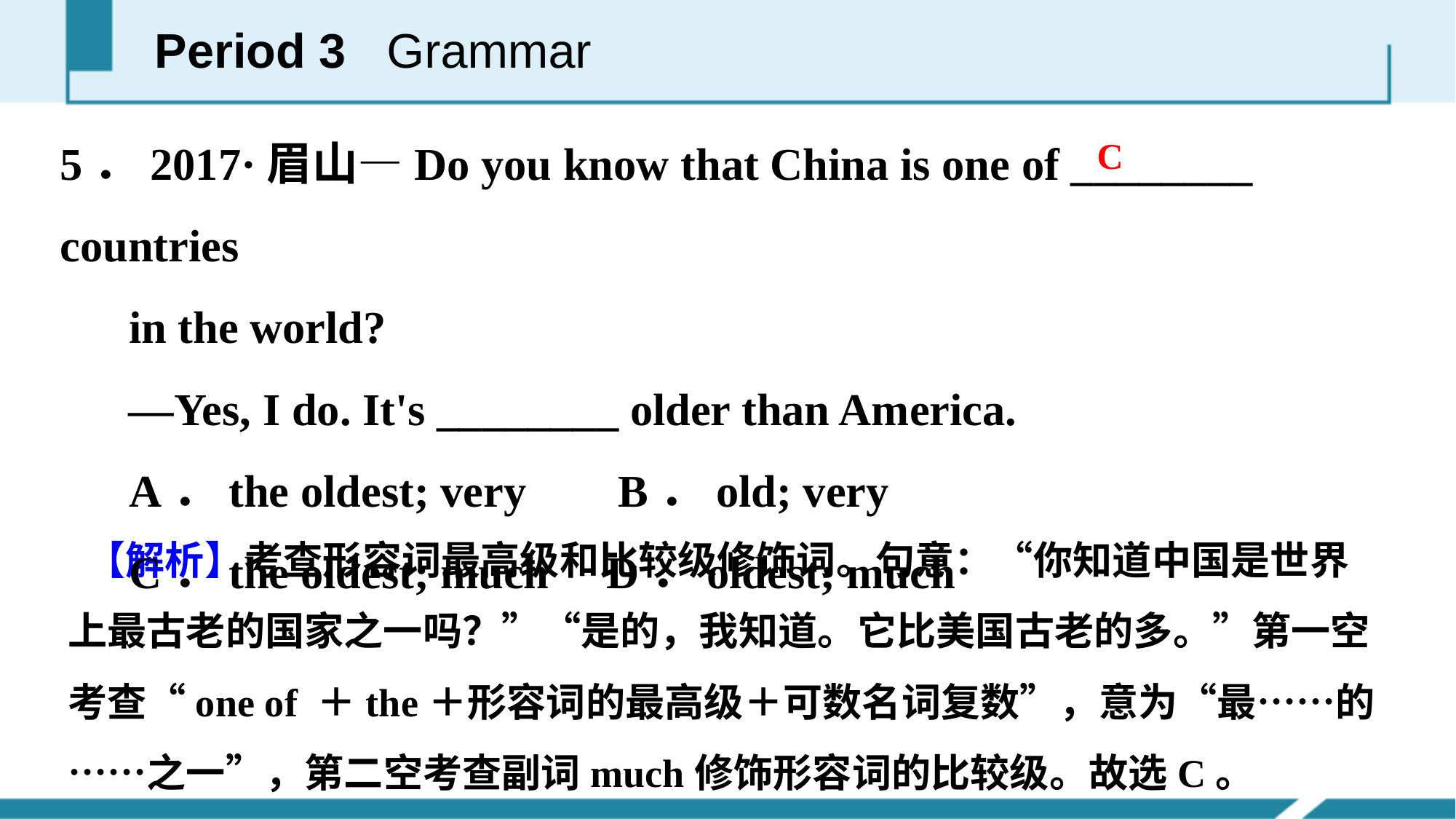

Period 3   Grammar
5．2017·眉山—Do you know that China is one of ________ countries
      in the world?
      —Yes, I do. It's ________ older than America.
      A．the oldest; very        B．old; very
      C．the oldest; much     D．oldest; much

C
 【解析】考查形容词最高级和比较级修饰词。句意：“你知道中国是世界上最古老的国家之一吗？”“是的，我知道。它比美国古老的多。”第一空考查“one of ＋the＋形容词的最高级＋可数名词复数”，意为“最……的……之一”，第二空考查副词much修饰形容词的比较级。故选C。